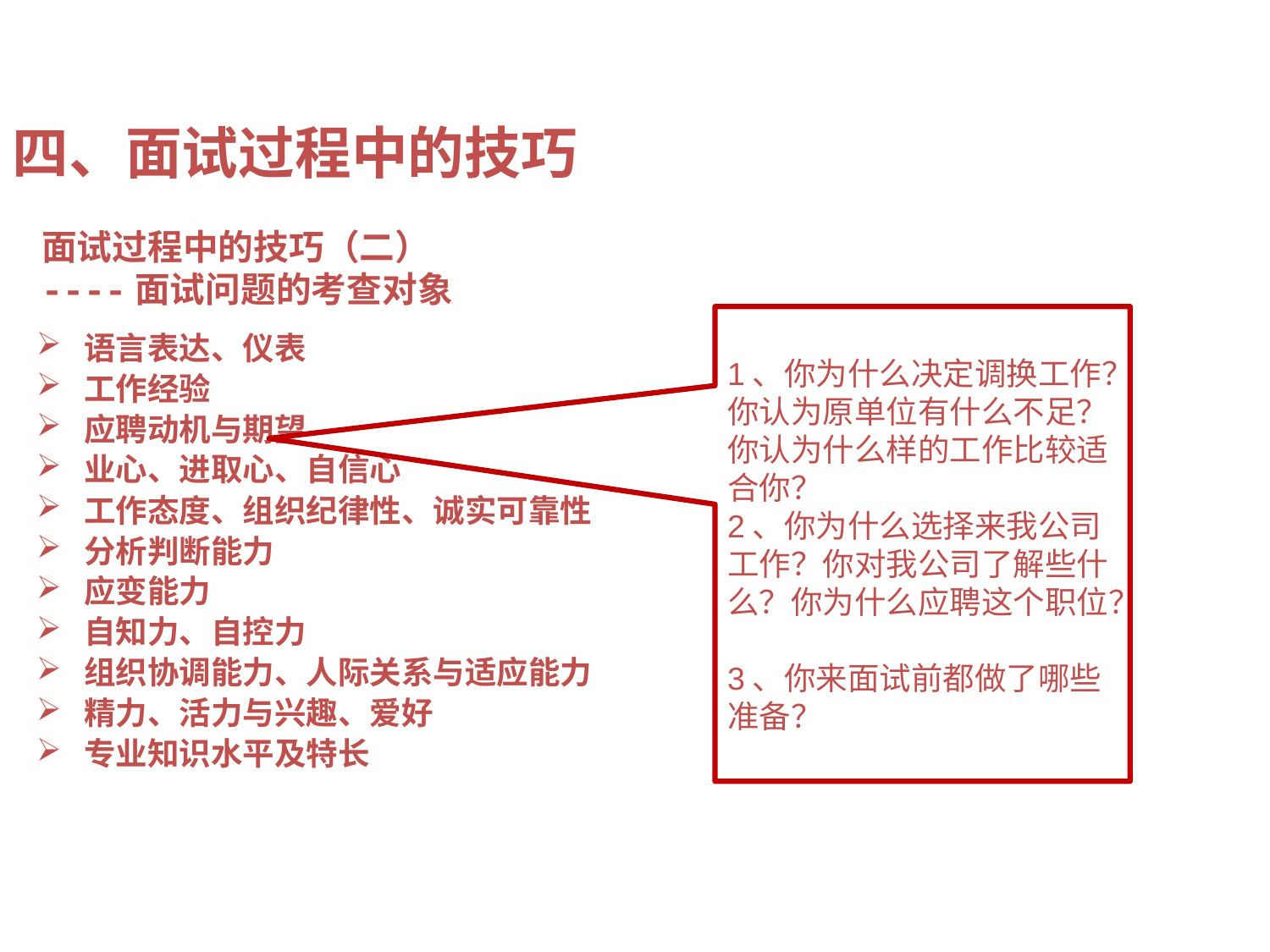

四、面试过程中的技巧
面试过程中的技巧（二）
----面试问题的考查对象
1、你为什么决定调换工作？你认为原单位有什么不足？你认为什么样的工作比较适合你？
2、你为什么选择来我公司工作？你对我公司了解些什么？你为什么应聘这个职位？
3、你来面试前都做了哪些准备？
语言表达、仪表
工作经验
应聘动机与期望
业心、进取心、自信心
工作态度、组织纪律性、诚实可靠性
分析判断能力
应变能力
自知力、自控力
组织协调能力、人际关系与适应能力
精力、活力与兴趣、爱好
专业知识水平及特长